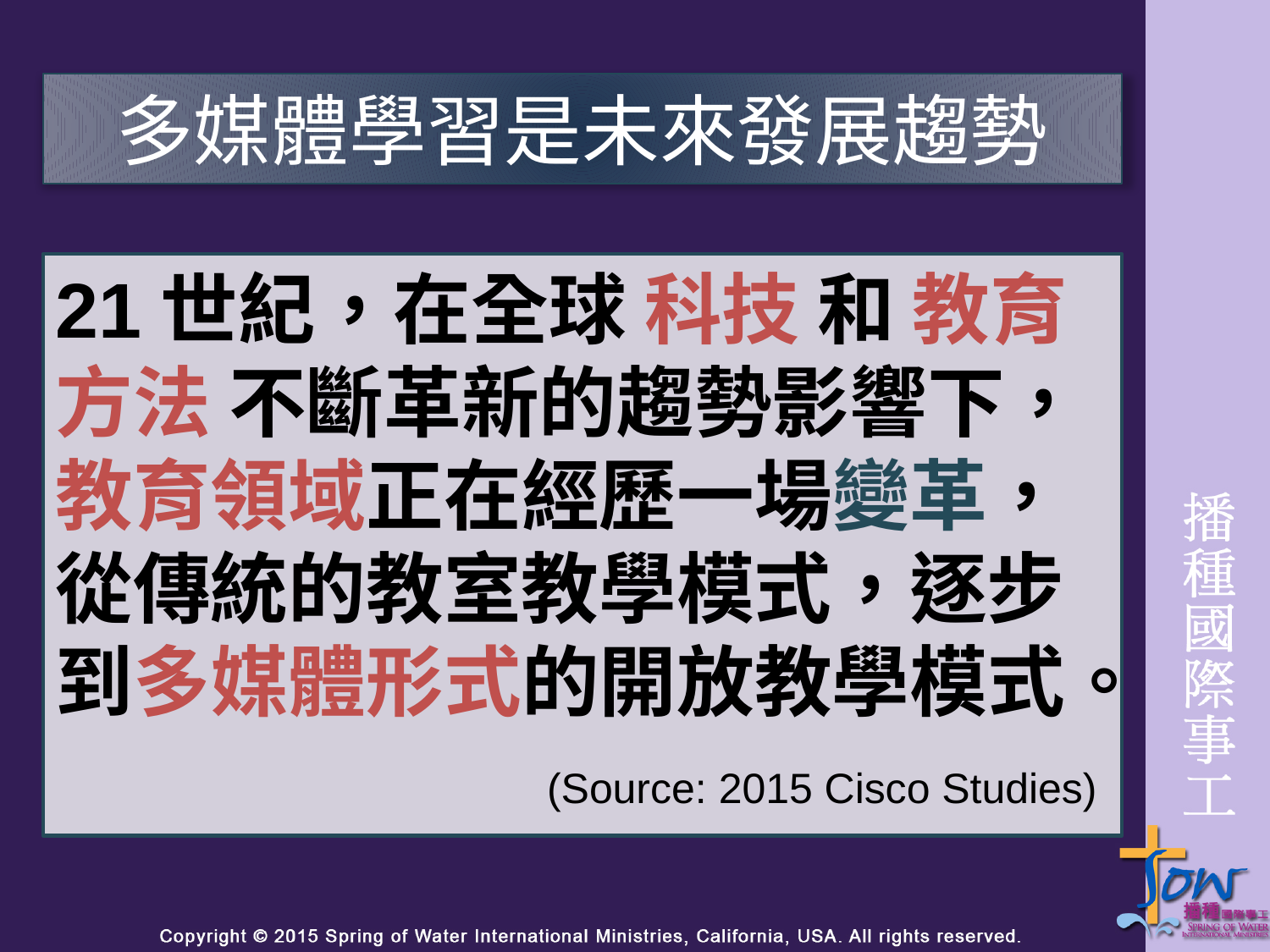

多媒體學習是未來發展趨勢
21世紀，在全球 科技 和 教育方法 不斷革新的趨勢影響下，教育領域正在經歷一場變革，從傳統的教室教學模式，逐步到多媒體形式的開放教學模式。
(Source: 2015 Cisco Studies)